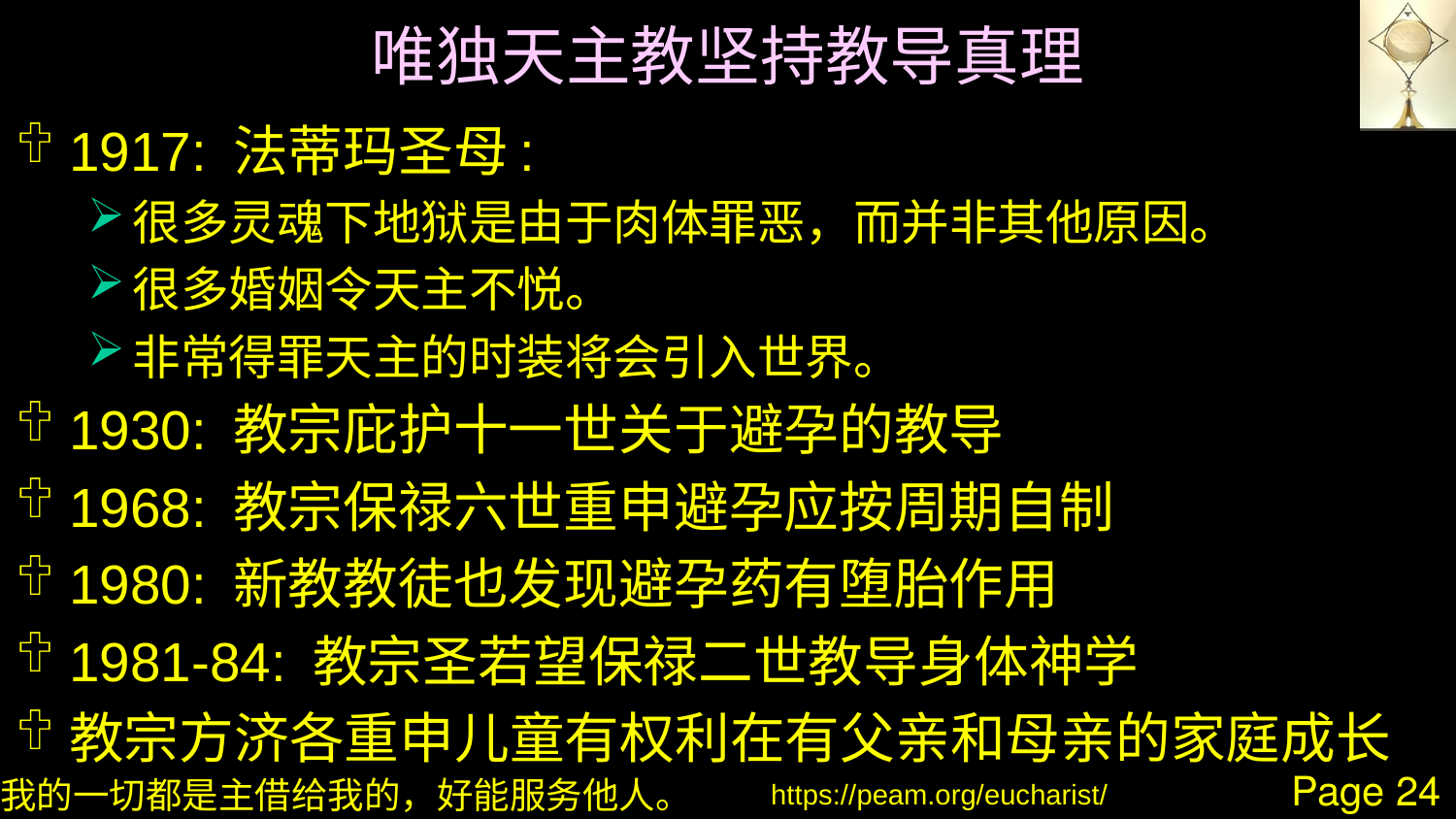

# 唯独天主教坚持教导真理
1917: 法蒂玛圣母:
很多灵魂下地狱是由于肉体罪恶，而并非其他原因。
很多婚姻令天主不悦。
非常得罪天主的时装将会引入世界。
1930: 教宗庇护十一世关于避孕的教导
1968: 教宗保禄六世重申避孕应按周期自制
1980: 新教教徒也发现避孕药有堕胎作用
1981-84: 教宗圣若望保禄二世教导身体神学
教宗方济各重申儿童有权利在有父亲和母亲的家庭成长